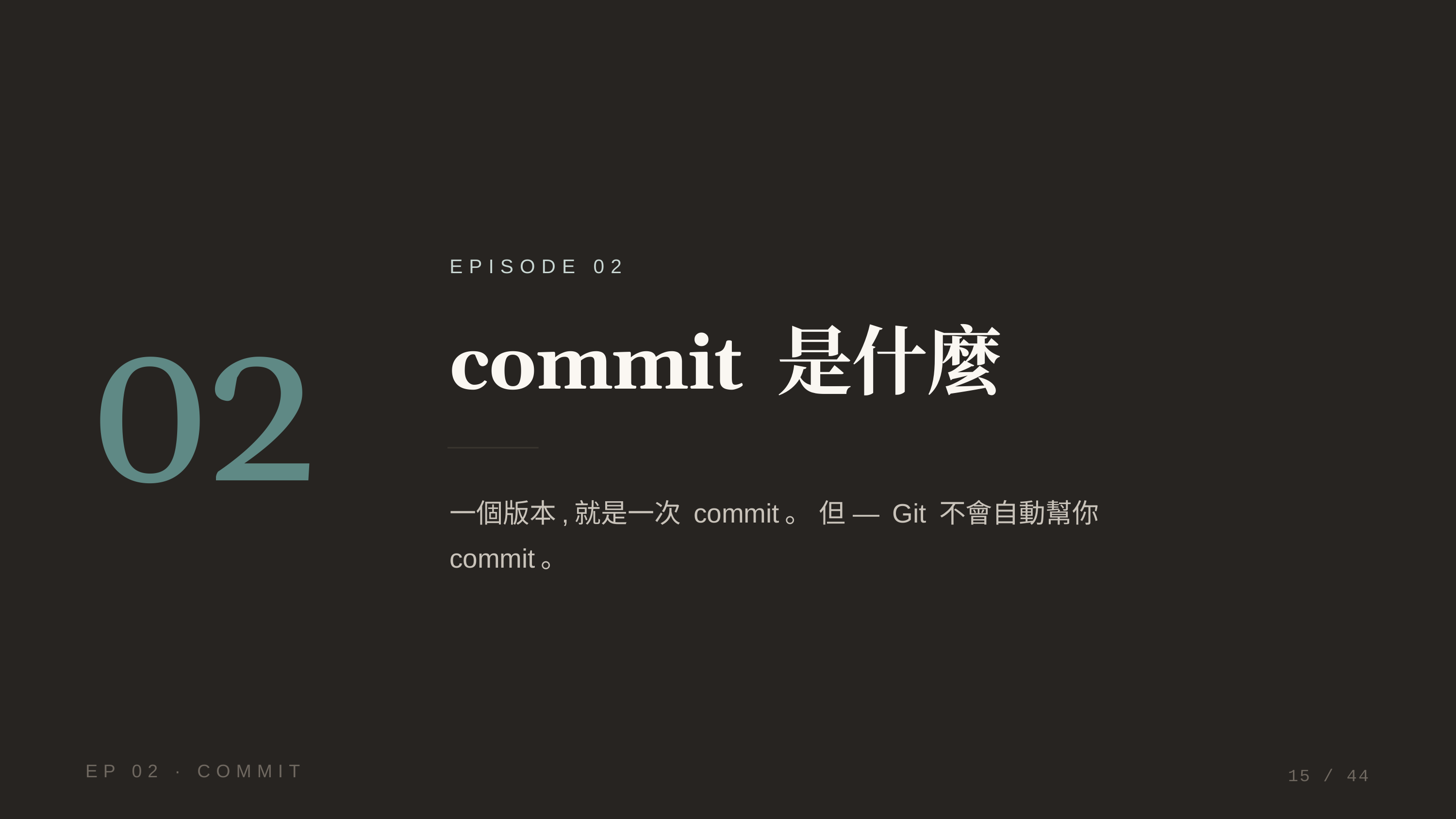

EPISODE 02
02
commit 是什麼

一個版本,就是一次 commit。 但 — Git 不會自動幫你 commit。
EP 02 · COMMIT
15 / 44